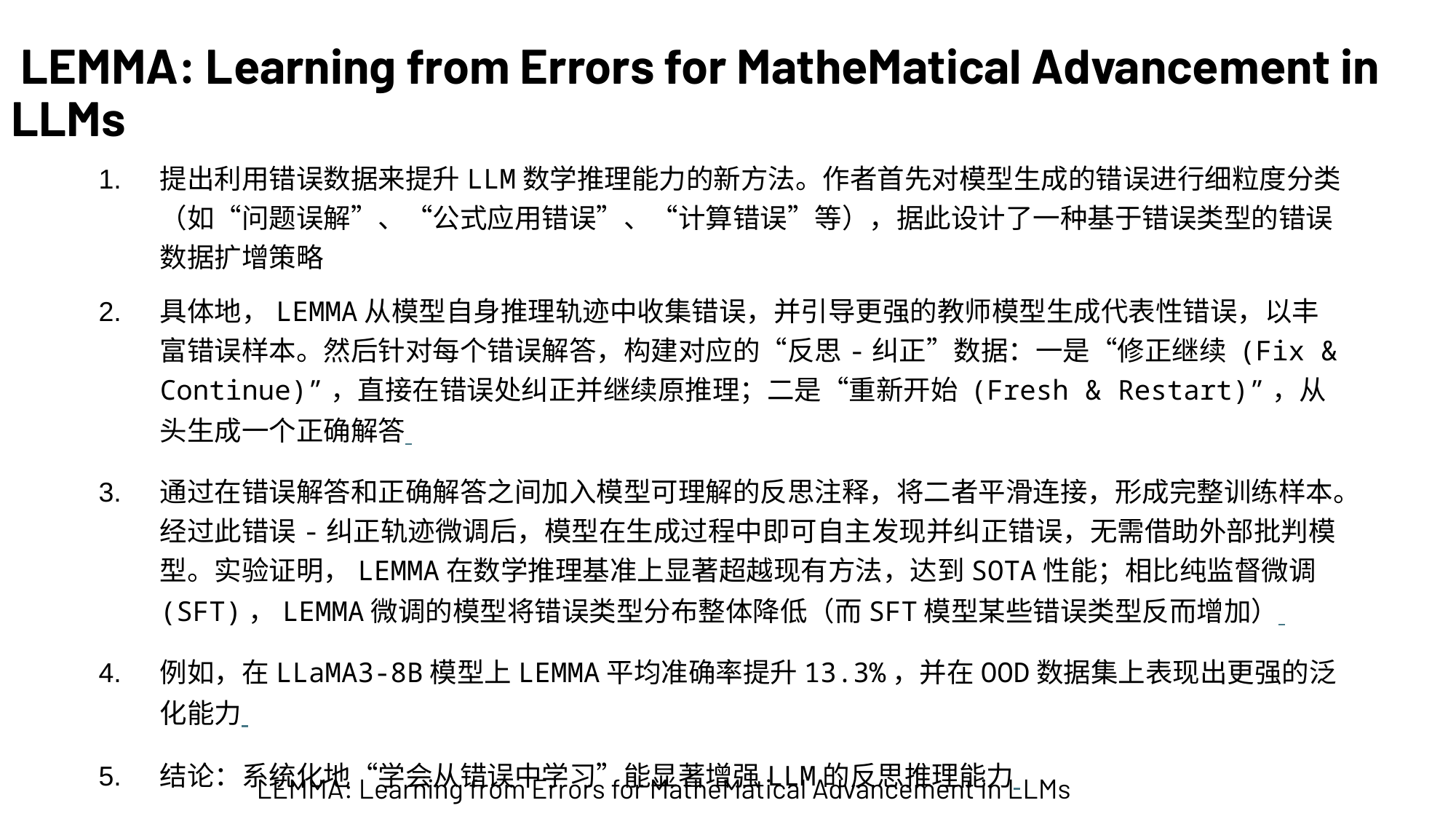

# LEMMA: Learning from Errors for MatheMatical Advancement in LLMs
提出利用错误数据来提升LLM数学推理能力的新方法。作者首先对模型生成的错误进行细粒度分类（如“问题误解”、“公式应用错误”、“计算错误”等），据此设计了一种基于错误类型的错误数据扩增策略​
具体地，LEMMA从模型自身推理轨迹中收集错误，并引导更强的教师模型生成代表性错误，以丰富错误样本。然后针对每个错误解答，构建对应的“反思-纠正”数据：一是“修正继续 (Fix & Continue)”，直接在错误处纠正并继续原推理；二是“重新开始 (Fresh & Restart)”，从头生成一个正确解答​
通过在错误解答和正确解答之间加入模型可理解的反思注释，将二者平滑连接，形成完整训练样本。经过此错误-纠正轨迹微调后，模型在生成过程中即可自主发现并纠正错误，无需借助外部批判模型。实验证明，LEMMA在数学推理基准上显著超越现有方法，达到SOTA性能；相比纯监督微调(SFT)，LEMMA微调的模型将错误类型分布整体降低（而SFT模型某些错误类型反而增加）​
例如，在LLaMA3-8B模型上LEMMA平均准确率提升13.3%，并在OOD数据集上表现出更强的泛化能力​
结论：系统化地“学会从错误中学习”能显著增强LLM的反思推理能力​
LEMMA: Learning from Errors for MatheMatical Advancement in LLMs